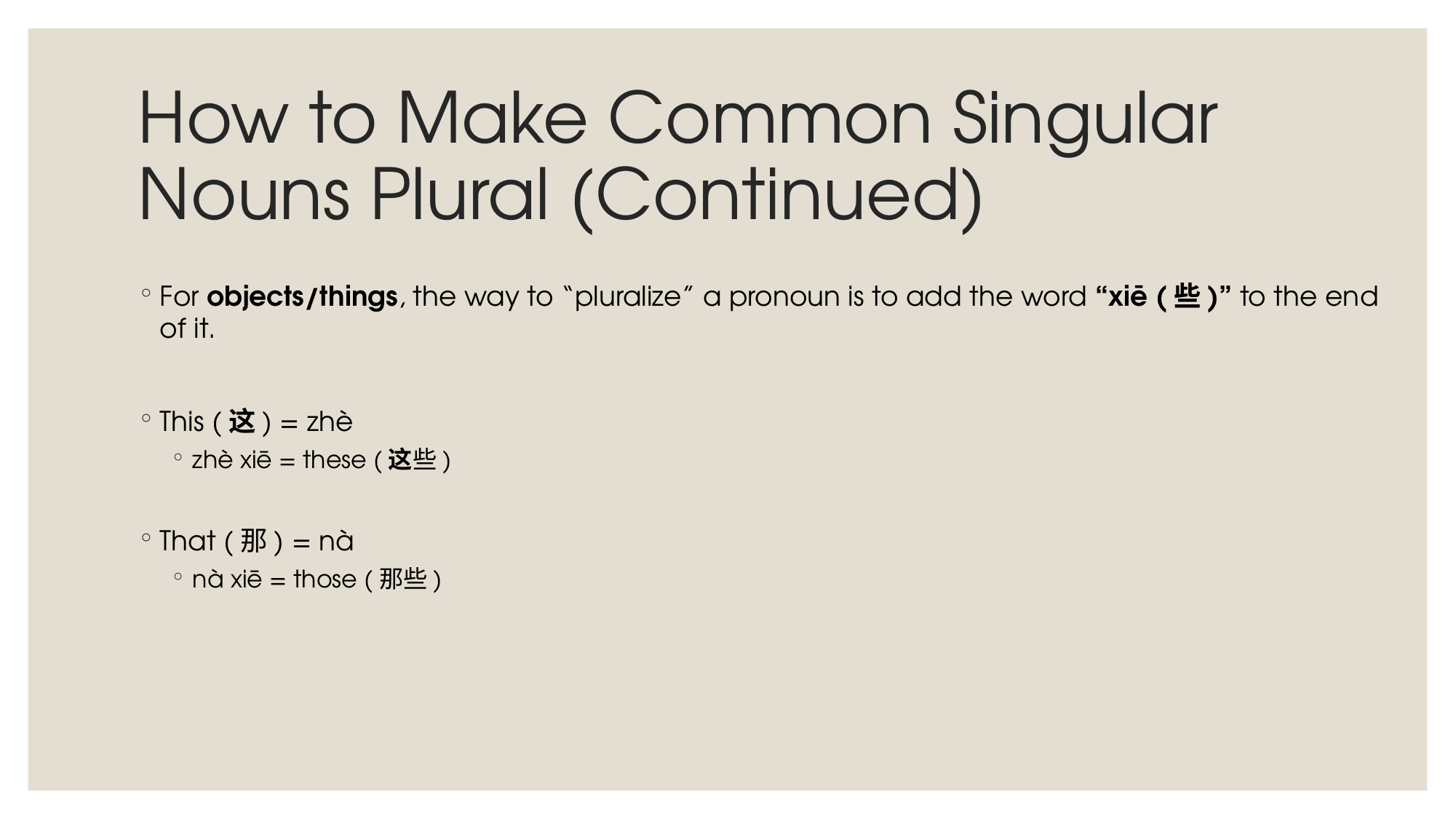

# How to Make Common Singular Nouns Plural (Continued)
For objects/things, the way to “pluralize” a pronoun is to add the word “xiē (些)” to the end of it.

This (这) = zhè
zhè xiē = these (这些)

That (那) = nà
nà xiē = those (那些)